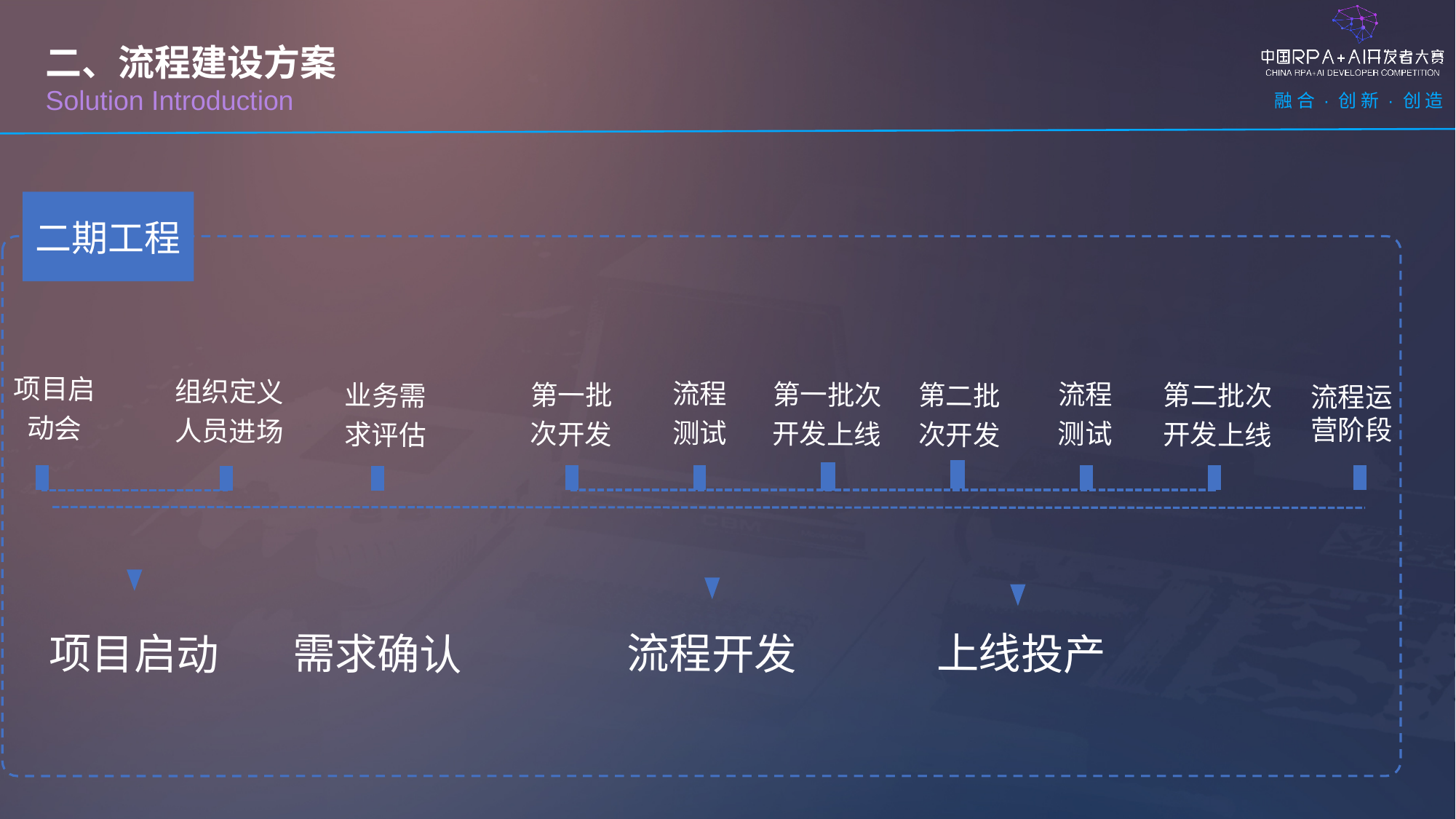

二、流程建设方案
Solution Introduction

二期工程

项目启动会
组织定义
人员进场
流程测试
流程测试
第一批次开发上线
第一批次开发
业务需求评估
第二批次开发
第二批次开发上线

流程开发
上线投产
项目启动
需求确认
流程运营阶段